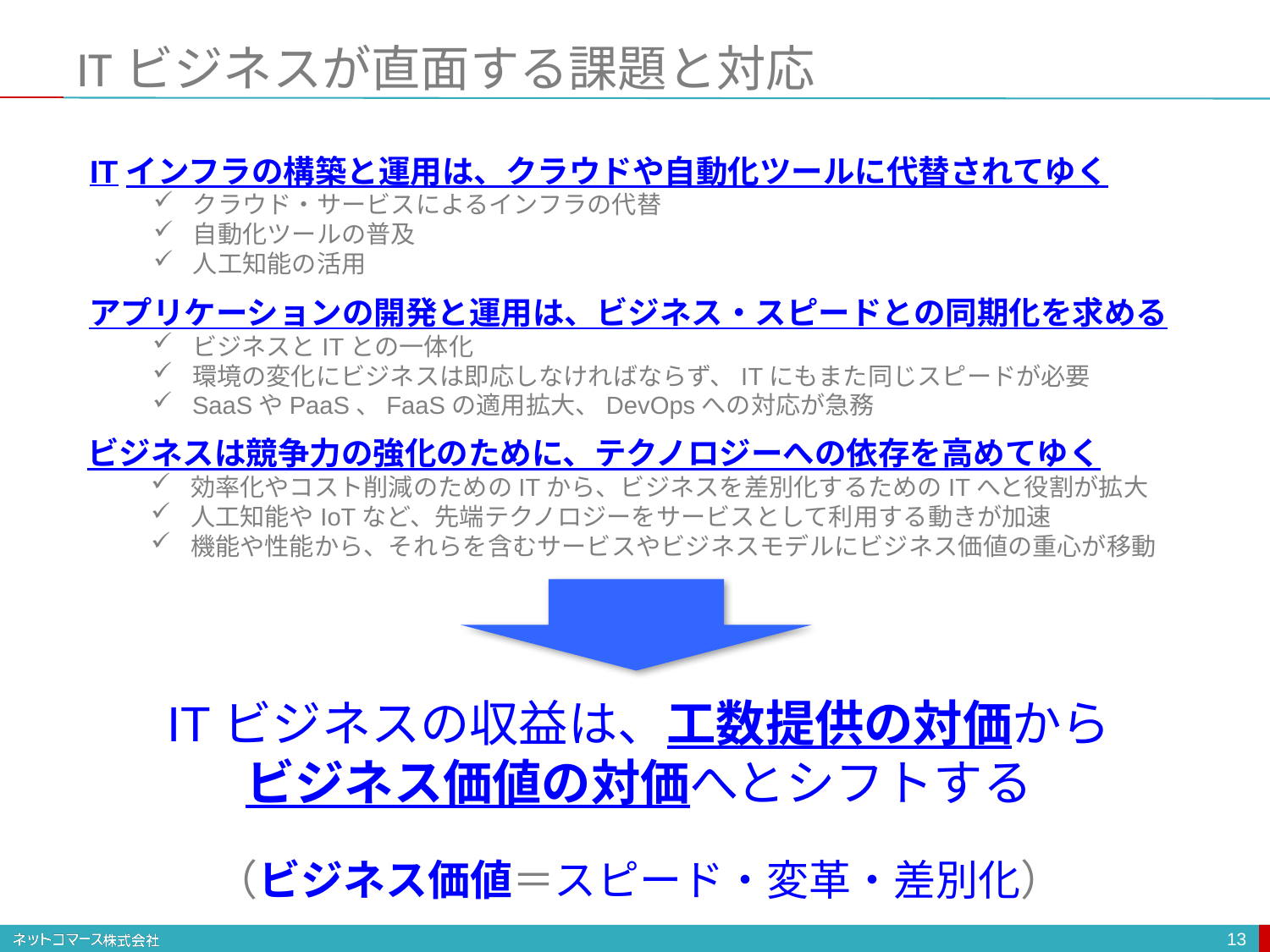

# ITビジネスが直面する課題と対応
ITインフラの構築と運用は、クラウドや自動化ツールに代替されてゆく
クラウド・サービスによるインフラの代替
自動化ツールの普及
人工知能の活用
アプリケーションの開発と運用は、ビジネス・スピードとの同期化を求める
ビジネスとITとの一体化
環境の変化にビジネスは即応しなければならず、ITにもまた同じスピードが必要
SaaSやPaaS、FaaSの適用拡大、DevOpsへの対応が急務
ビジネスは競争力の強化のために、テクノロジーへの依存を高めてゆく
効率化やコスト削減のためのITから、ビジネスを差別化するためのITへと役割が拡大
人工知能やIoTなど、先端テクノロジーをサービスとして利用する動きが加速
機能や性能から、それらを含むサービスやビジネスモデルにビジネス価値の重心が移動

ITビジネスの収益は、工数提供の対価から
ビジネス価値の対価へとシフトする

（ビジネス価値＝スピード・変革・差別化）
13